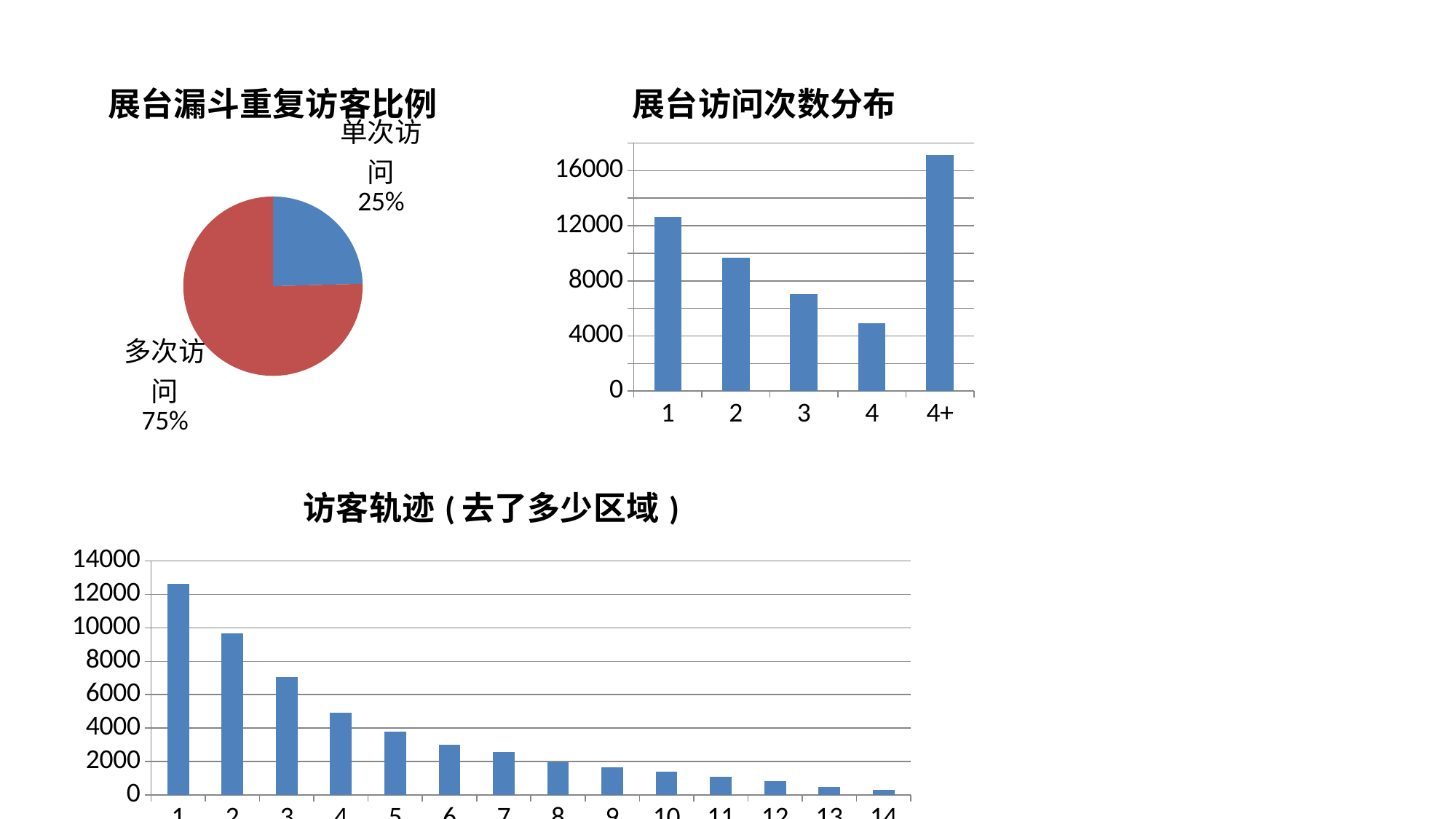

### Chart: 展台漏斗重复访客比例

| Category | 访问次数 |
|---|---|
| 单次访问 | 12632.0 |
| 多次访问 | 38764.0 |

### Chart: 展台访问次数分布

| Category | 访问次数 |
|---|---|
| 1 | 12632.0 |
| 2 | 9668.0 |
| 3 | 7055.0 |
| 4 | 4904.0 |
| 4+ | 17137.0 |

### Chart: 访客轨迹(去了多少区域)

| Category | 访问次数 |
|---|---|
| 1 | 12632.0 |
| 2 | 9668.0 |
| 3 | 7055.0 |
| 4 | 4904.0 |
| 5 | 3810.0 |
| 6 | 3029.0 |
| 7 | 2569.0 |
| 8 | 1952.0 |
| 9 | 1653.0 |
| 10 | 1398.0 |
| 11 | 1097.0 |
| 12 | 840.0 |
| 13 | 500.0 |
| 14 | 289.0 |